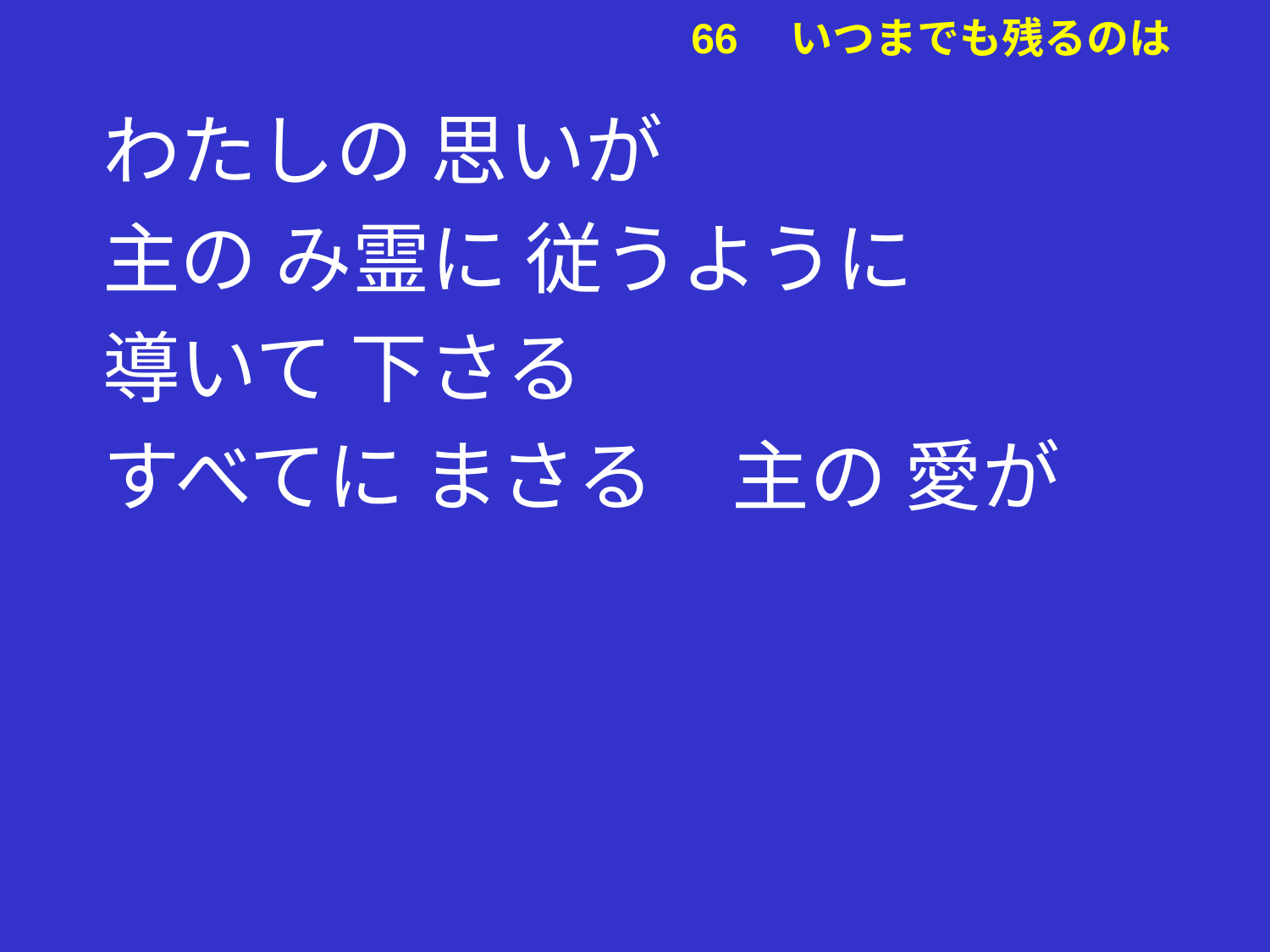

わたしの 思いが
主の み霊に 従うように
導いて 下さる
すべてに まさる　主の 愛が

# 66　いつまでも残るのは